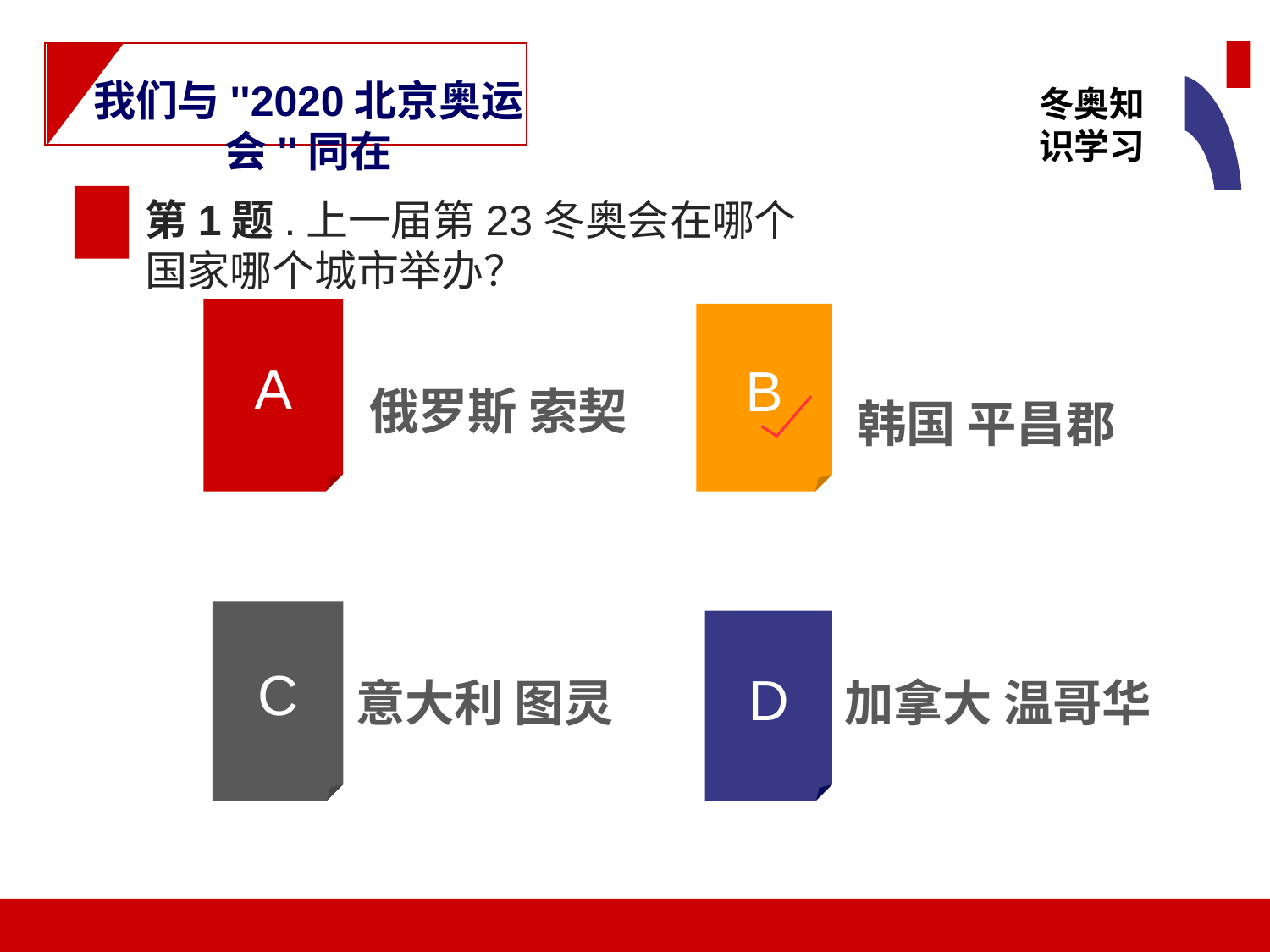

冬奥知识学习

我们与''2020北京奥运会''同在

第1题.上一届第23冬奥会在哪个国家哪个城市举办？
A
B
韩国 平昌郡
俄罗斯 索契

意大利 图灵
加拿大 温哥华
C
D
32